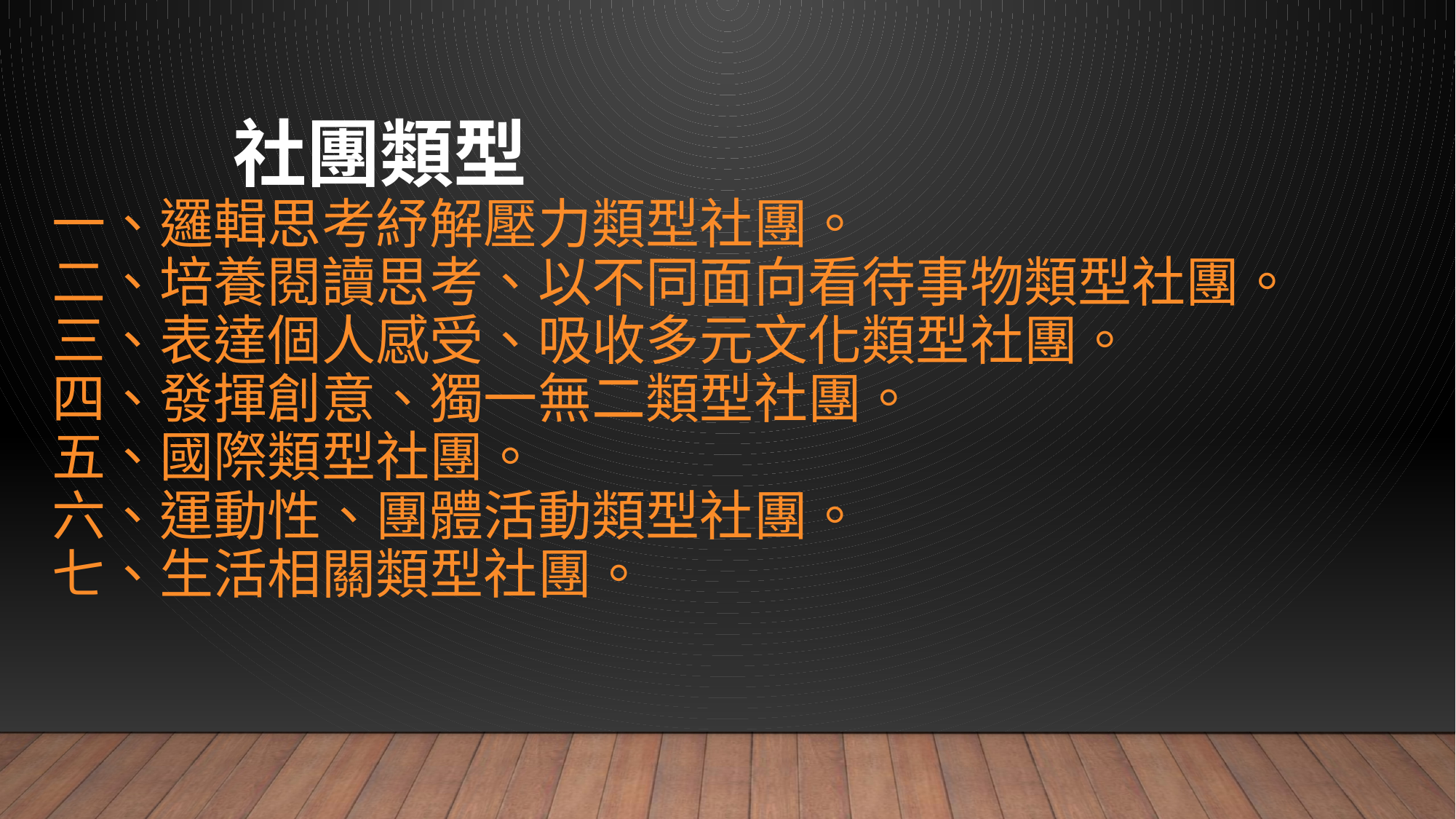

# 社團類型 一、邏輯思考紓解壓力類型社團。 二、培養閱讀思考、以不同面向看待事物類型社團。 三、表達個人感受、吸收多元文化類型社團。 四、發揮創意、獨一無二類型社團。 五、國際類型社團。 六、運動性、團體活動類型社團。 七、生活相關類型社團。